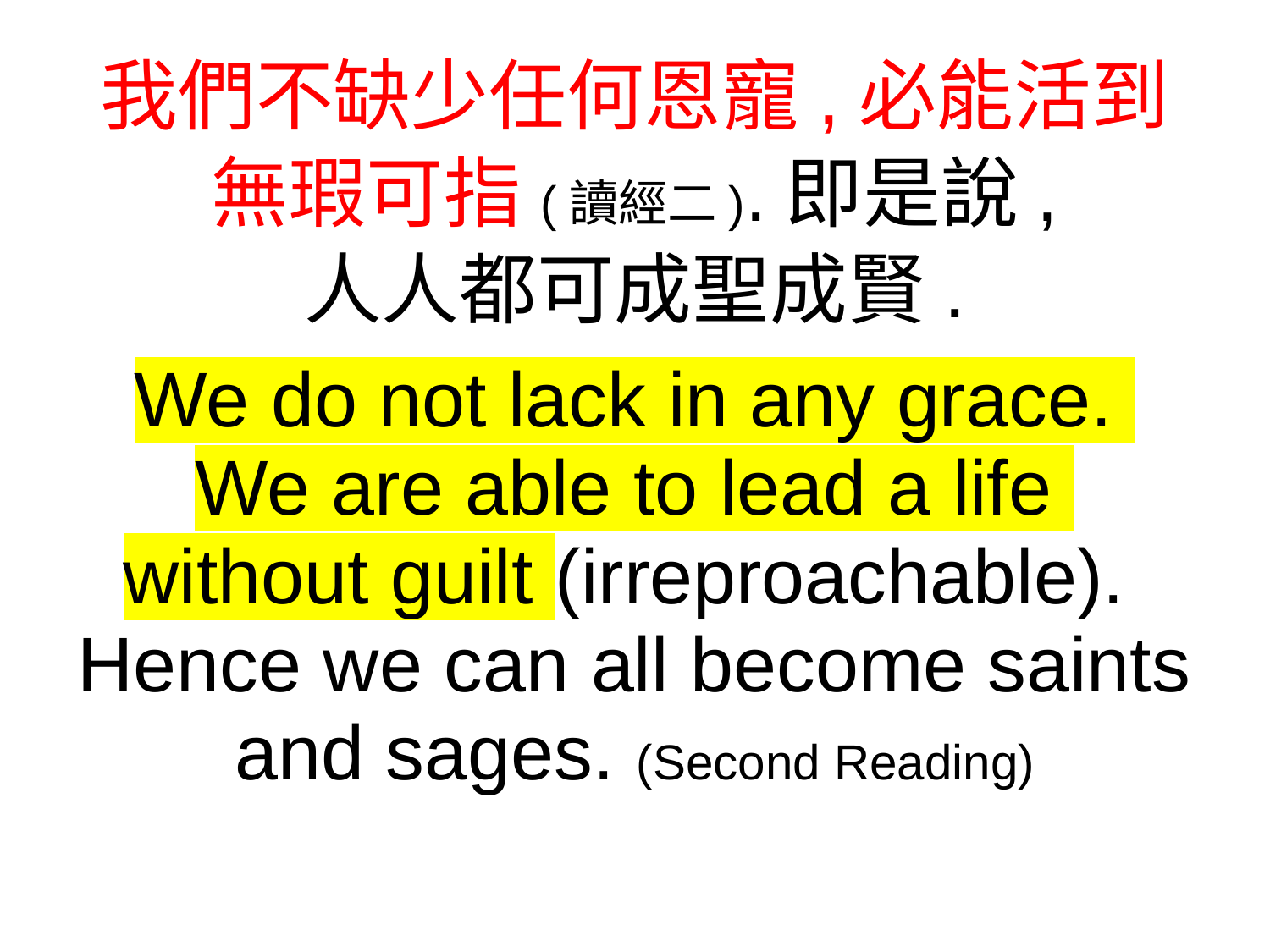

我們不缺少任何恩寵,必能活到
無瑕可指(讀經二).即是說,
人人都可成聖成賢.
We do not lack in any grace.
We are able to lead a life
without guilt (irreproachable).
Hence we can all become saints and sages. (Second Reading)